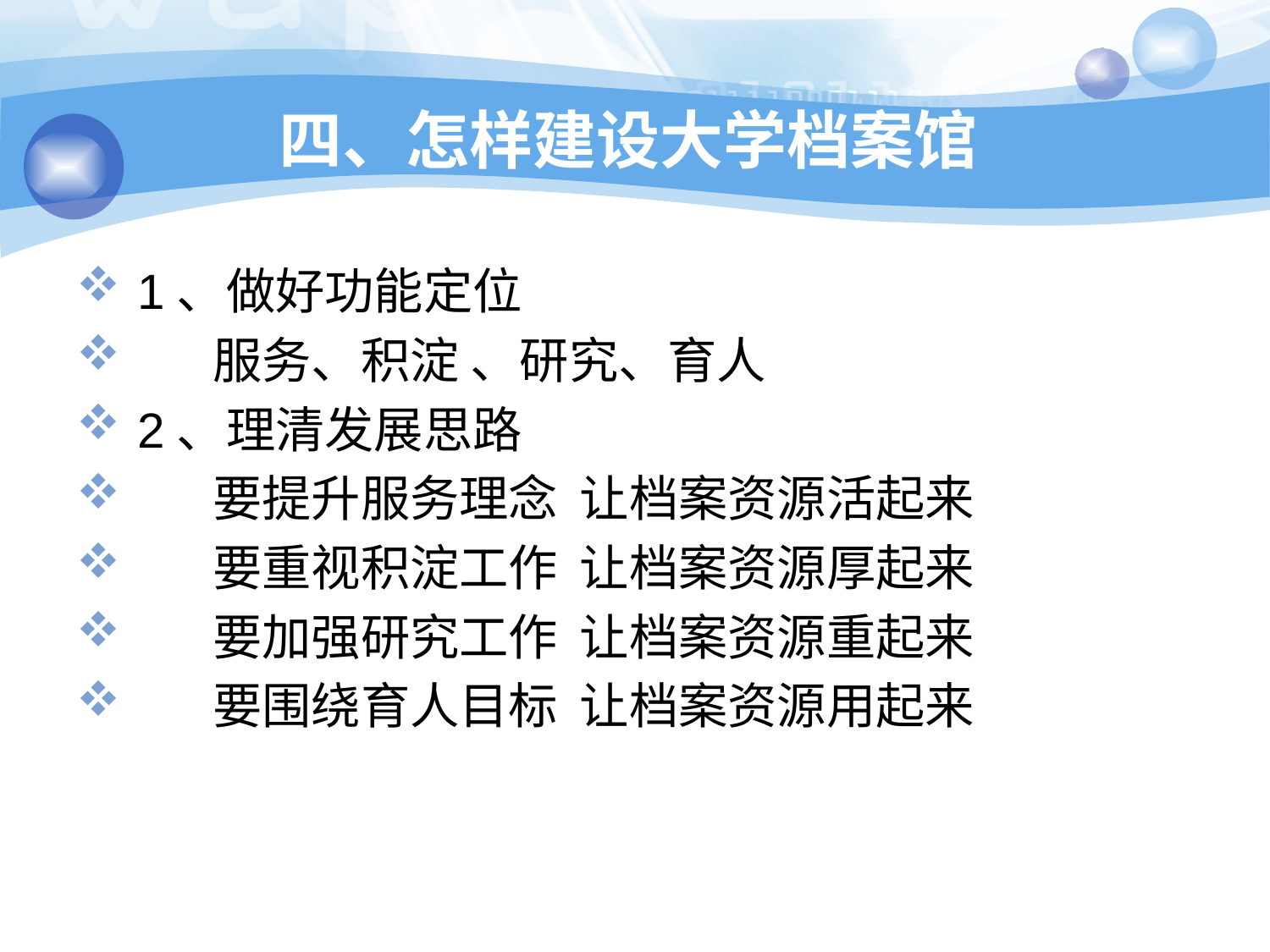

# 四、怎样建设大学档案馆
 1、做好功能定位
       服务、积淀 、研究、育人
 2、理清发展思路
       要提升服务理念  让档案资源活起来
       要重视积淀工作  让档案资源厚起来
       要加强研究工作  让档案资源重起来
       要围绕育人目标  让档案资源用起来